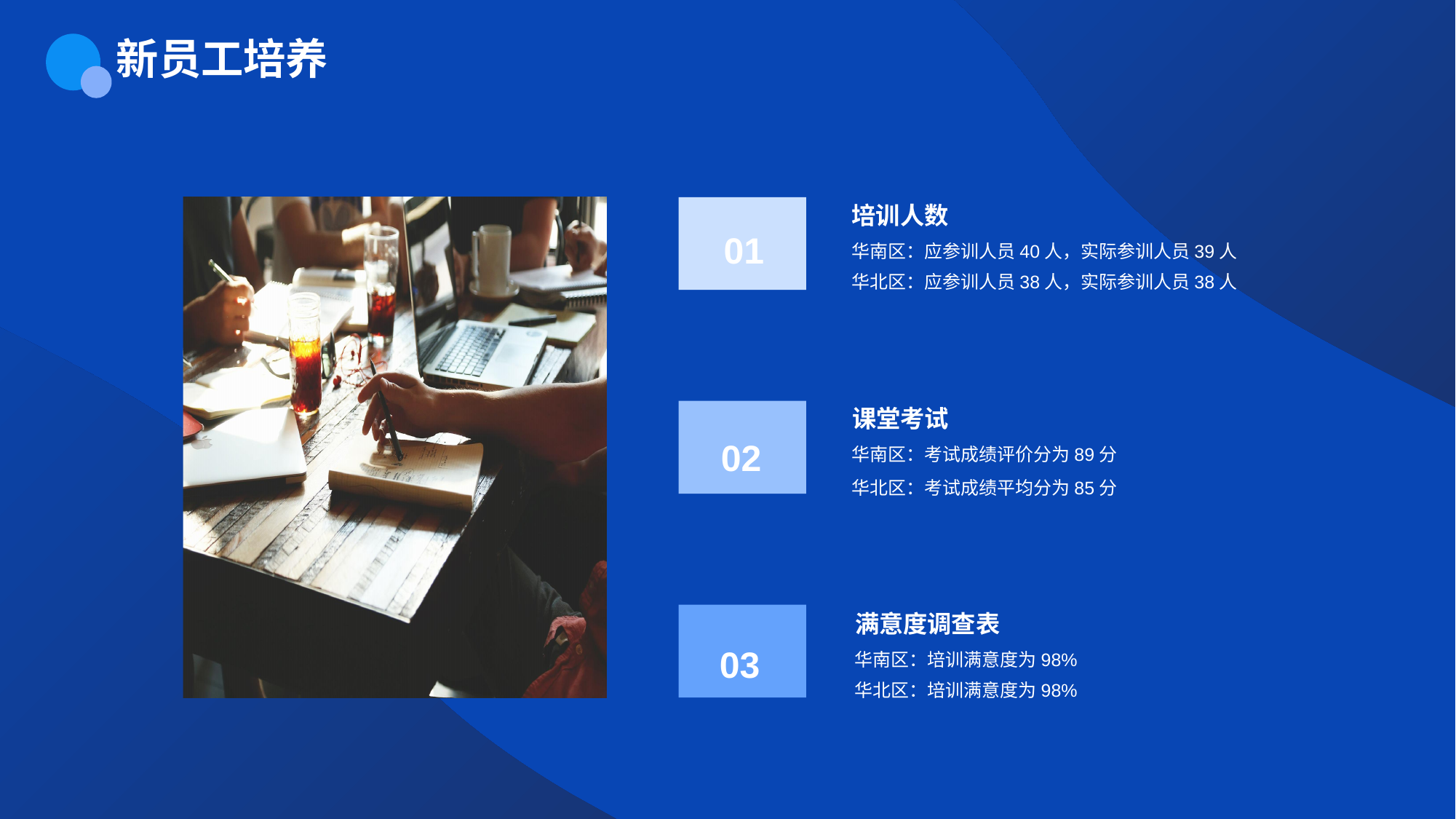

新员工培养
培训人数

01
华南区：应参训人员40人，实际参训人员39人
华北区：应参训人员38人，实际参训人员38人
课堂考试

02
华南区：考试成绩评价分为89分
华北区：考试成绩平均分为85分
满意度调查表

03
华南区：培训满意度为98%
华北区：培训满意度为98%